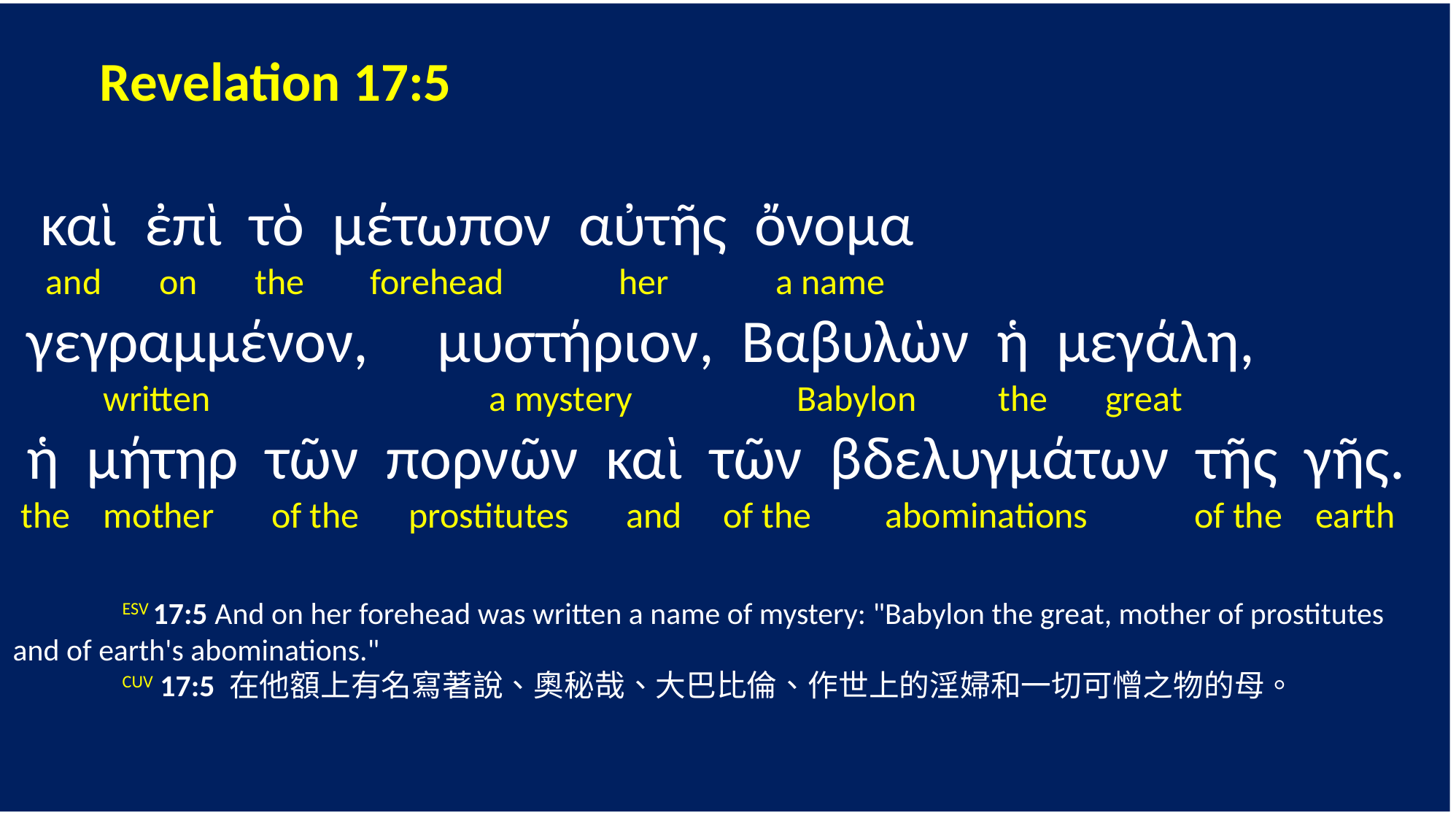

Revelation 17:5

  καὶ  ἐπὶ  τὸ  μέτωπον  αὐτῆς  ὄνομα
    and       on       the        forehead              her             a name
 γεγραμμένον,     μυστήριον,  Βαβυλὼν  ἡ  μεγάλη,
           written                                  a mystery                    Babylon          the       great
 ἡ  μήτηρ  τῶν  πορνῶν  καὶ  τῶν  βδελυγμάτων  τῆς  γῆς.
 the    mother       of the      prostitutes       and     of the         abominations             of the    earth

	ESV 17:5 And on her forehead was written a name of mystery: "Babylon the great, mother of prostitutes and of earth's abominations."
	CUV 17:5 在他額上有名寫著說、奧秘哉、大巴比倫、作世上的淫婦和一切可憎之物的母。